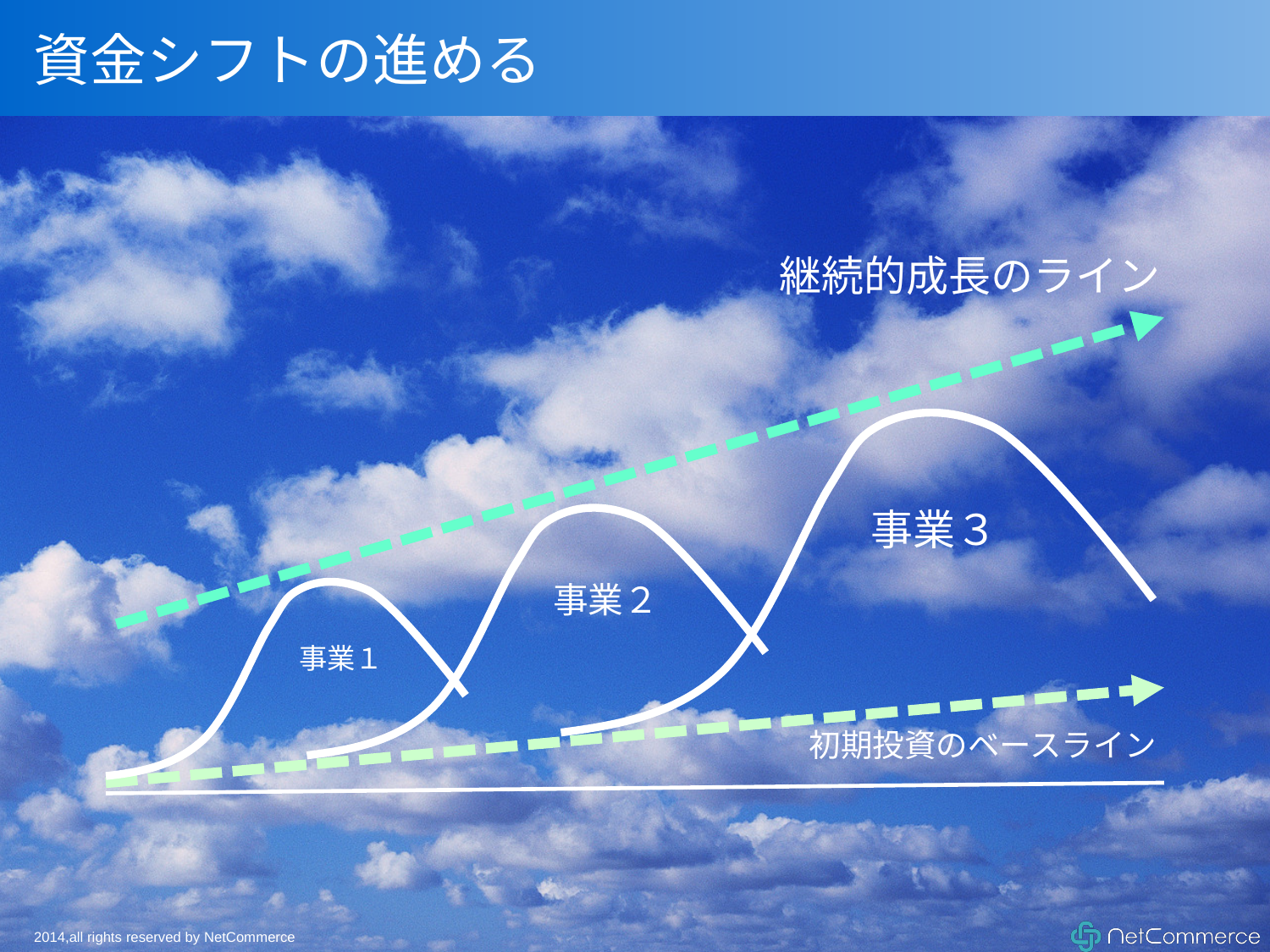

# 資金シフトの進める
継続的成長のライン

事業３

事業２

事業１
初期投資のベースライン